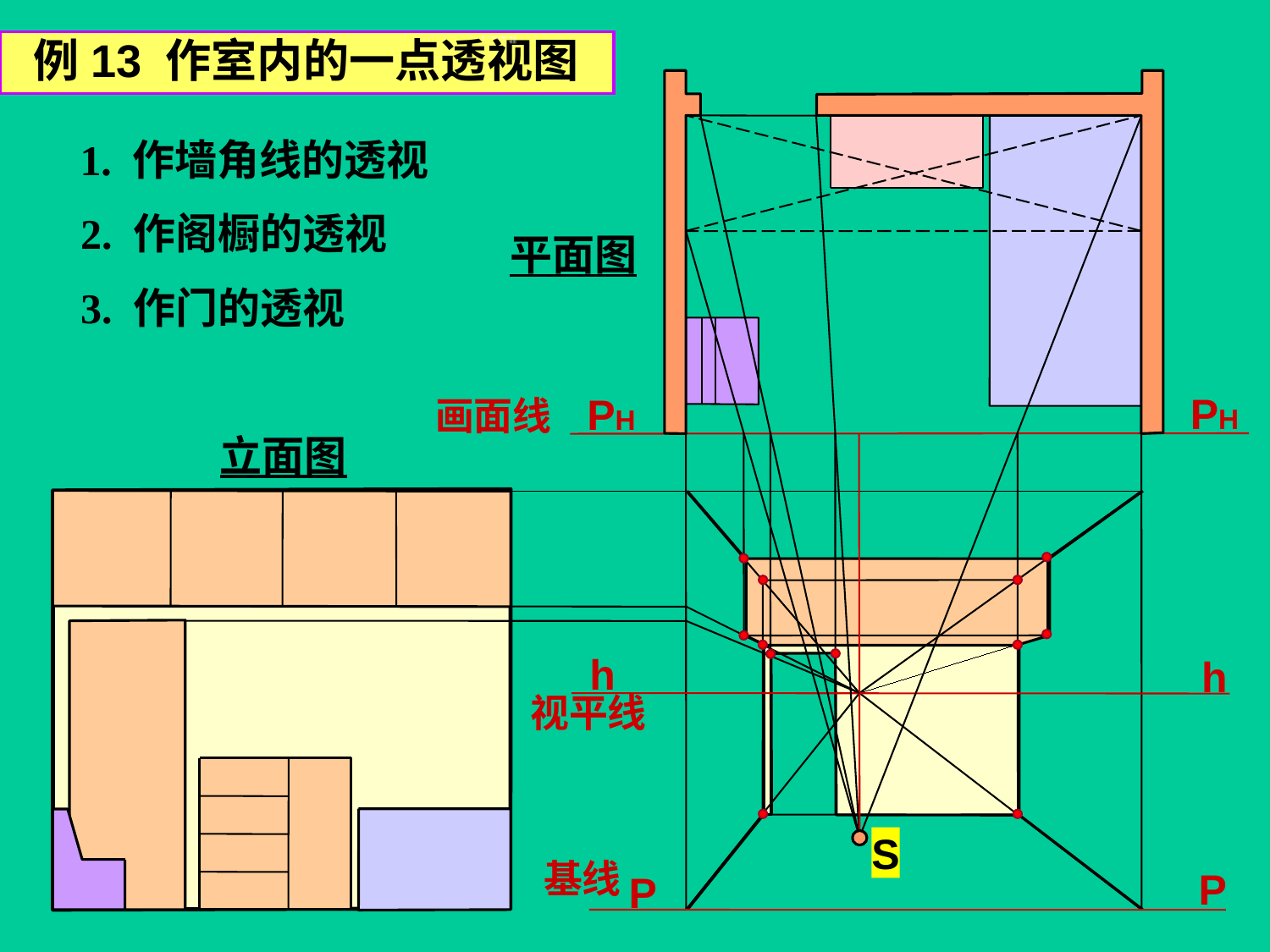

例13 作室内的一点透视图
# 例13 作室内的一点透视图

1. 作墙角线的透视
2. 作阁橱的透视
平面图

3. 作门的透视

PH
PH
画面线

立面图

S

h
h
视平线

基线
P
P